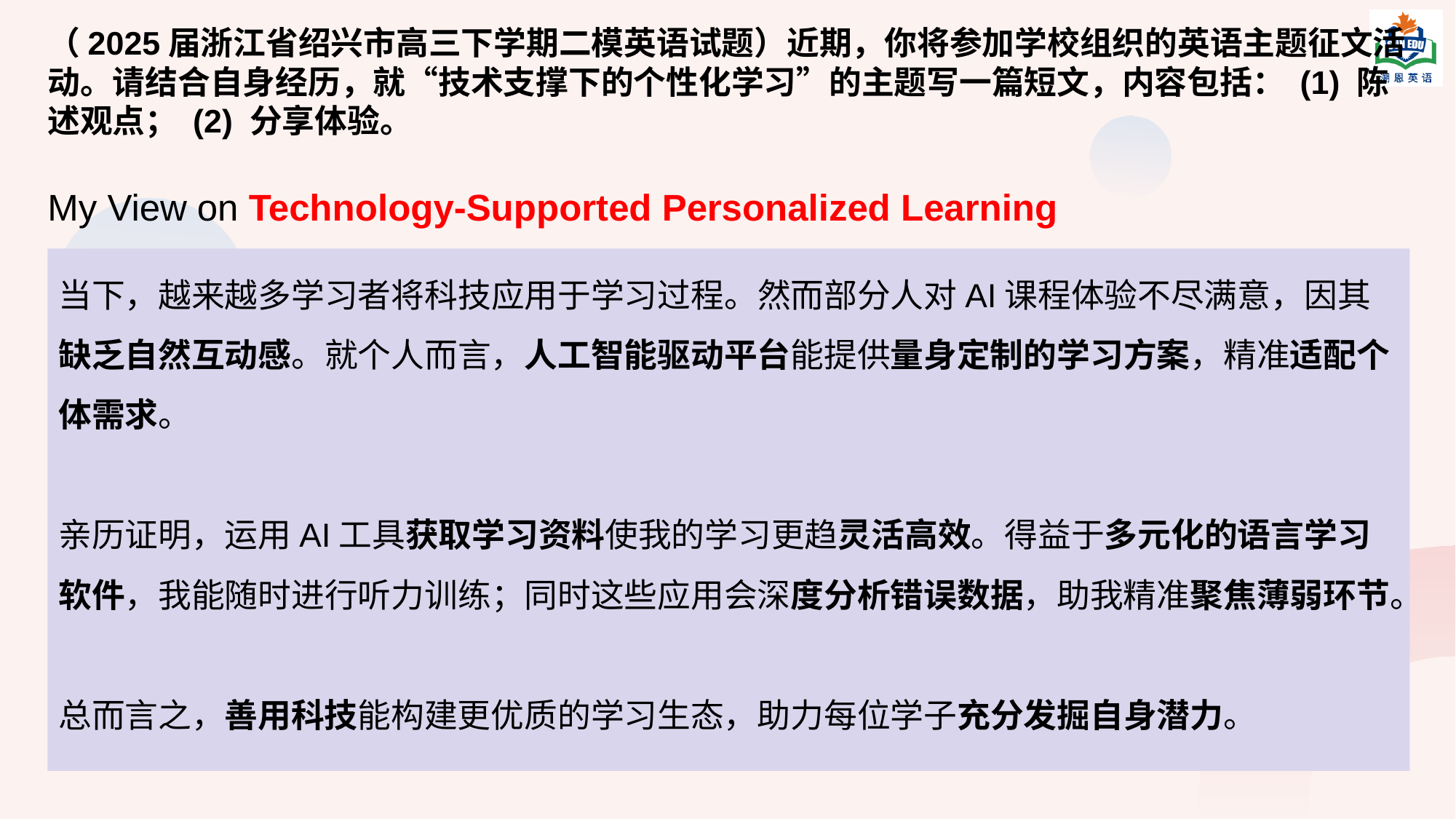

（2025届浙江省绍兴市高三下学期二模英语试题）近期，你将参加学校组织的英语主题征文活动。请结合自身经历，就“技术支撑下的个性化学习”的主题写一篇短文，内容包括： (1) 陈述观点； (2) 分享体验。
My View on Technology-Supported Personalized Learning
Nowadays, more learners are applying technology to learning. However, some are not totally happy with AI lessons, since AI lacks natural responses. Personally, AI-driven platforms offer tailored learning experiences that adapt to individual needs.
From my experience, using AI tools to access resources has made learning more flexible and effective. Thanks to various language learning apps, I could practice listening at any time. Meanwhile, the apps also analyzed my mistakes, allowing me to focus on my weak areas. 
In conclusion, by embracing technology, we can create a better learning environment, empowering every student to reach their full potential.
当下，越来越多学习者将科技应用于学习过程。然而部分人对AI课程体验不尽满意，因其缺乏自然互动感。就个人而言，人工智能驱动平台能提供量身定制的学习方案，精准适配个体需求。

亲历证明，运用AI工具获取学习资料使我的学习更趋灵活高效。得益于多元化的语言学习软件，我能随时进行听力训练；同时这些应用会深度分析错误数据，助我精准聚焦薄弱环节。

总而言之，善用科技能构建更优质的学习生态，助力每位学子充分发掘自身潜力。